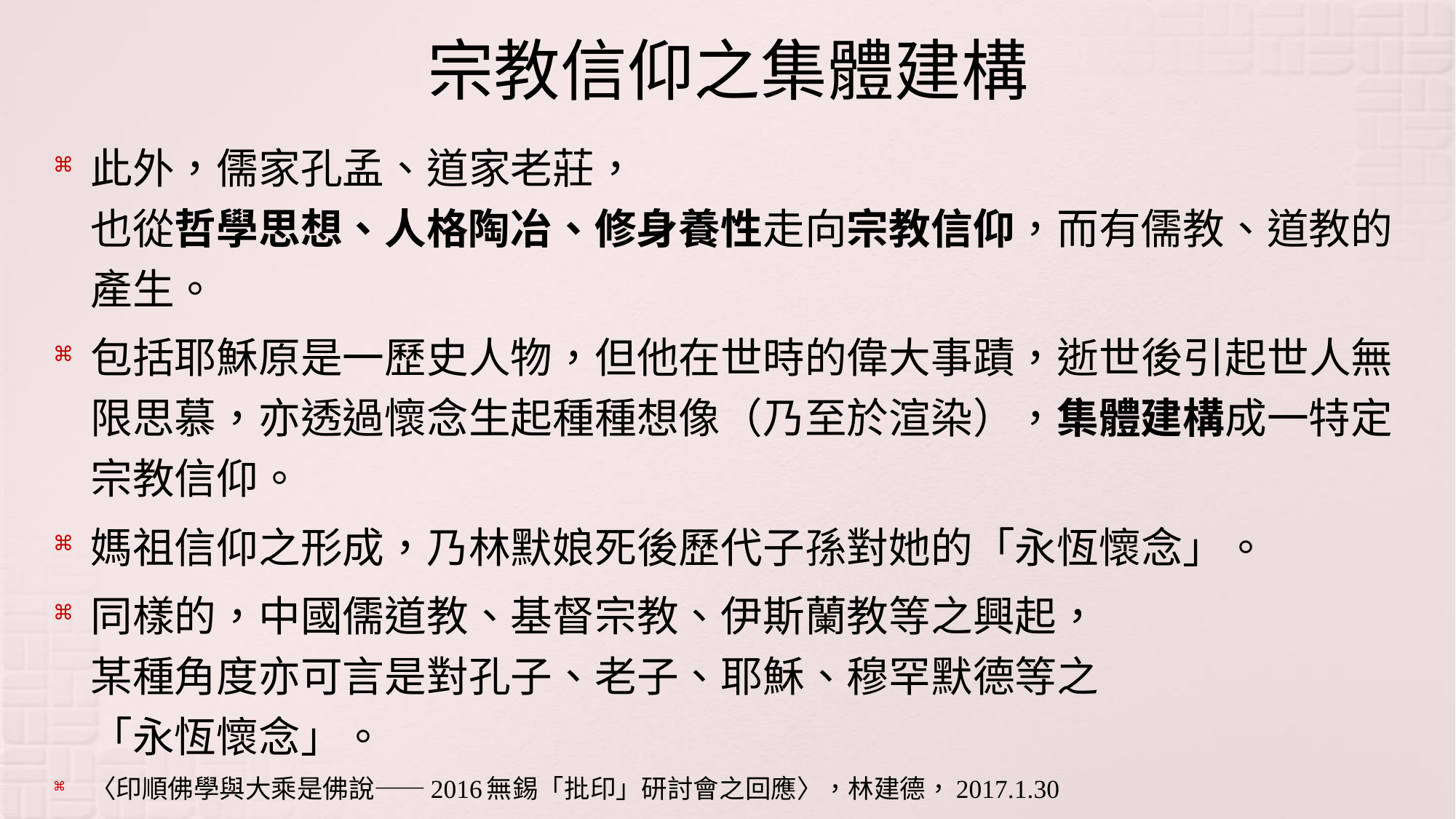

# 宗教信仰之集體建構
此外，儒家孔孟、道家老莊，
也從哲學思想、人格陶冶、修身養性走向宗教信仰，而有儒教、道教的產生。
包括耶穌原是一歷史人物，但他在世時的偉大事蹟，逝世後引起世人無限思慕，亦透過懷念生起種種想像（乃至於渲染），集體建構成一特定宗教信仰。
媽祖信仰之形成，乃林默娘死後歷代子孫對她的「永恆懷念」。
同樣的，中國儒道教、基督宗教、伊斯蘭教等之興起，
某種角度亦可言是對孔子、老子、耶穌、穆罕默德等之
「永恆懷念」。
〈印順佛學與大乘是佛說——2016無錫「批印」研討會之回應〉，林建德，2017.1.30